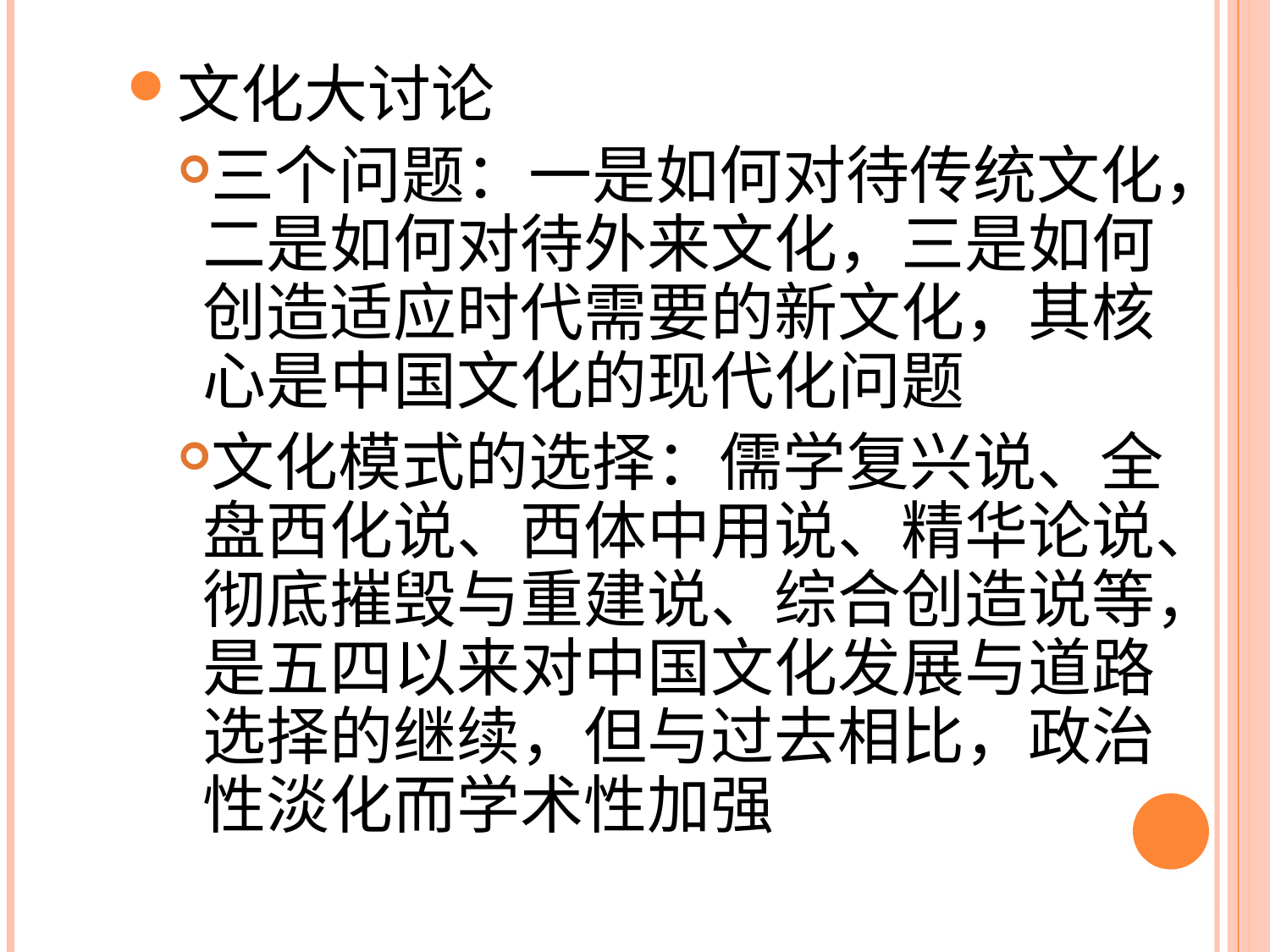

文化大讨论
三个问题：一是如何对待传统文化，二是如何对待外来文化，三是如何创造适应时代需要的新文化，其核心是中国文化的现代化问题
文化模式的选择：儒学复兴说、全盘西化说、西体中用说、精华论说、彻底摧毁与重建说、综合创造说等，是五四以来对中国文化发展与道路选择的继续，但与过去相比，政治性淡化而学术性加强